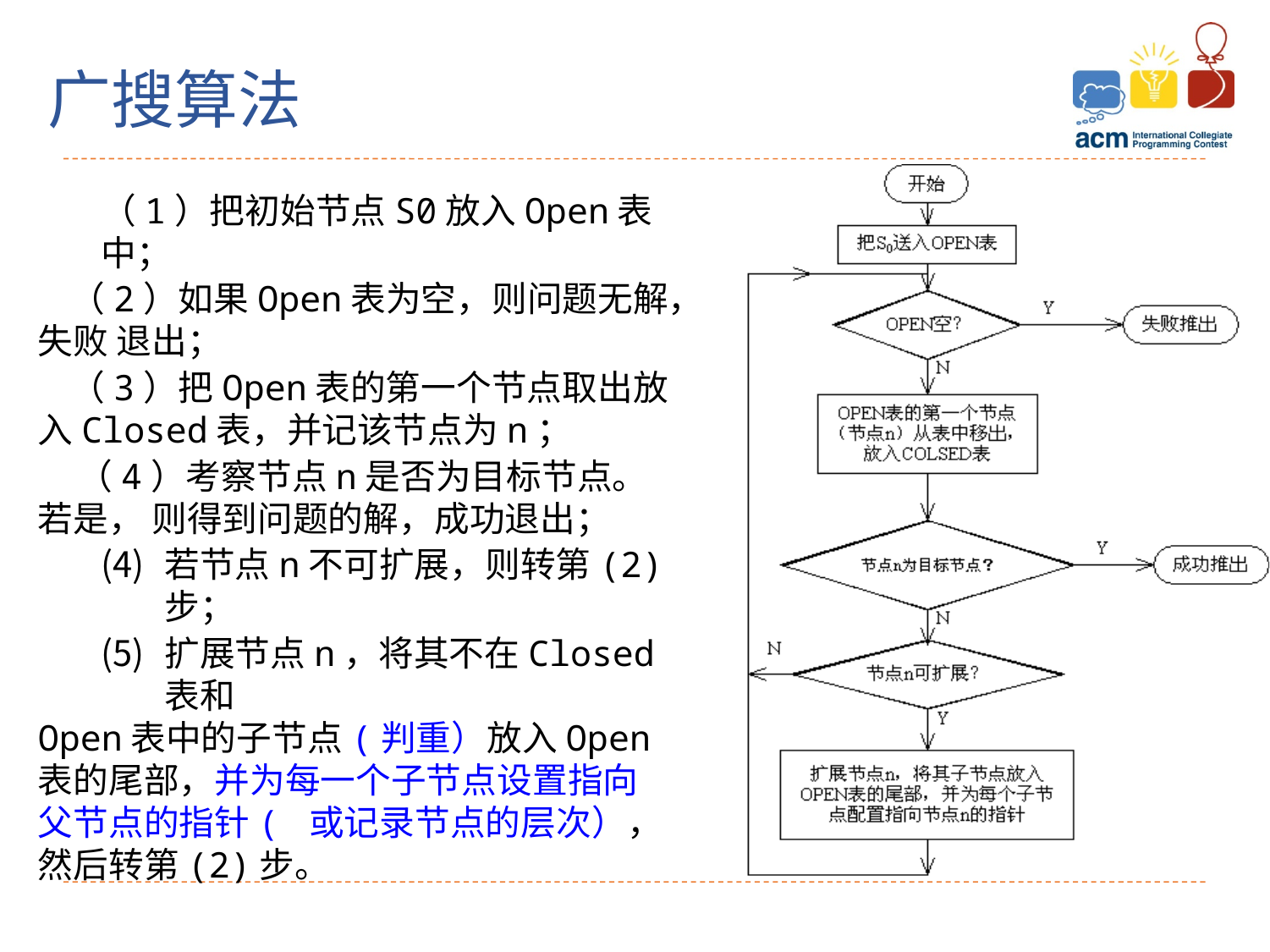

# 广搜算法

（1）把初始节点S0放入Open表中；
   （2）如果Open表为空，则问题无解，失败 退出；
   （3）把Open表的第一个节点取出放入Closed表，并记该节点为n；
    （4）考察节点n是否为目标节点。若是， 则得到问题的解，成功退出；
若节点n不可扩展，则转第(2)步；
扩展节点n，将其不在Closed表和
Open表中的子节点(判重）放入Open表的尾部，并为每一个子节点设置指向父节点的指针( 或记录节点的层次），然后转第(2)步。
48